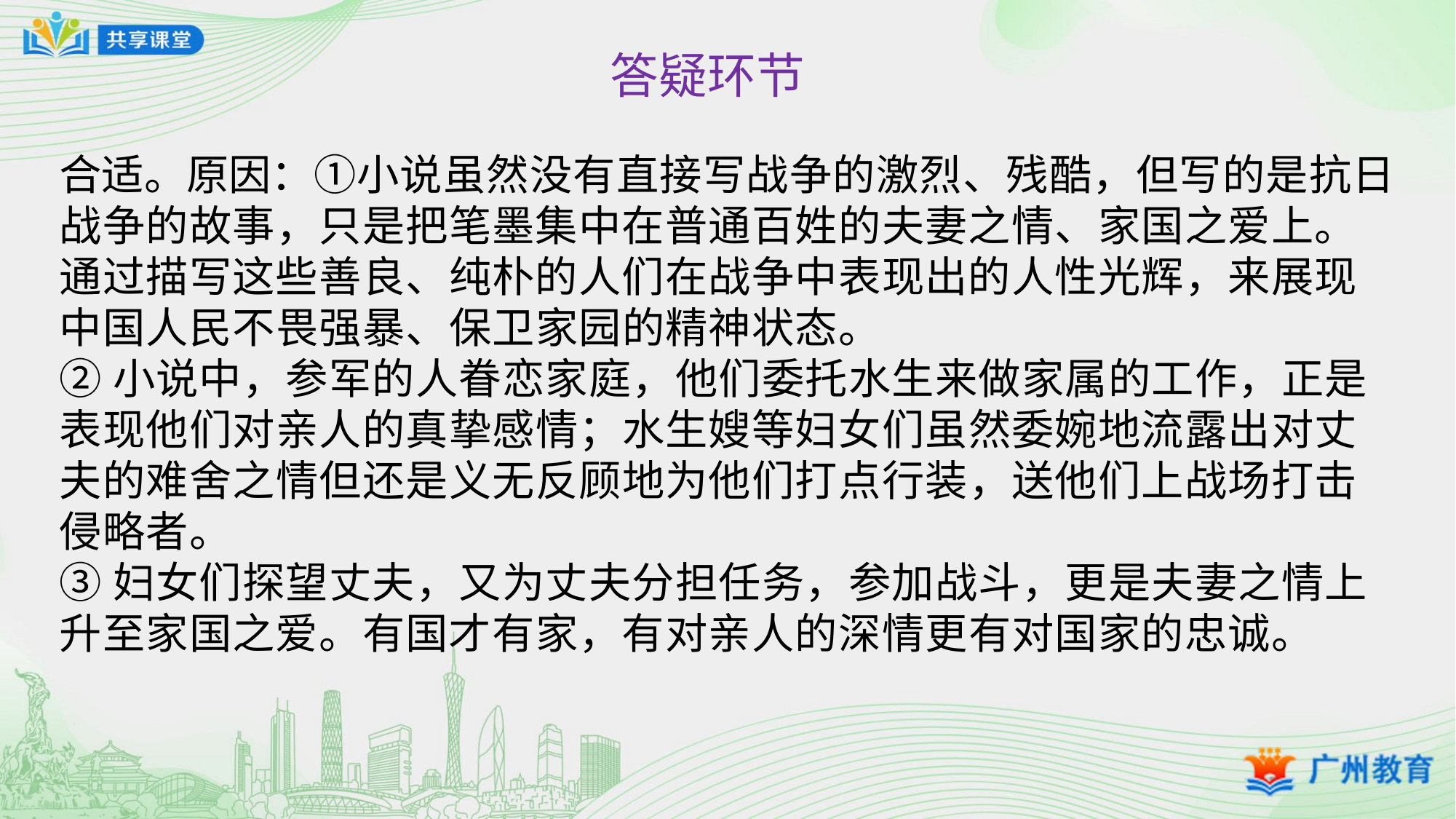

答疑环节
合适。原因：①小说虽然没有直接写战争的激烈、残酷，但写的是抗日战争的故事，只是把笔墨集中在普通百姓的夫妻之情、家国之爱上。通过描写这些善良、纯朴的人们在战争中表现出的人性光辉，来展现中国人民不畏强暴、保卫家园的精神状态。
②小说中，参军的人眷恋家庭，他们委托水生来做家属的工作，正是表现他们对亲人的真挚感情；水生嫂等妇女们虽然委婉地流露出对丈夫的难舍之情但还是义无反顾地为他们打点行装，送他们上战场打击侵略者。
③妇女们探望丈夫，又为丈夫分担任务，参加战斗，更是夫妻之情上升至家国之爱。有国才有家，有对亲人的深情更有对国家的忠诚。